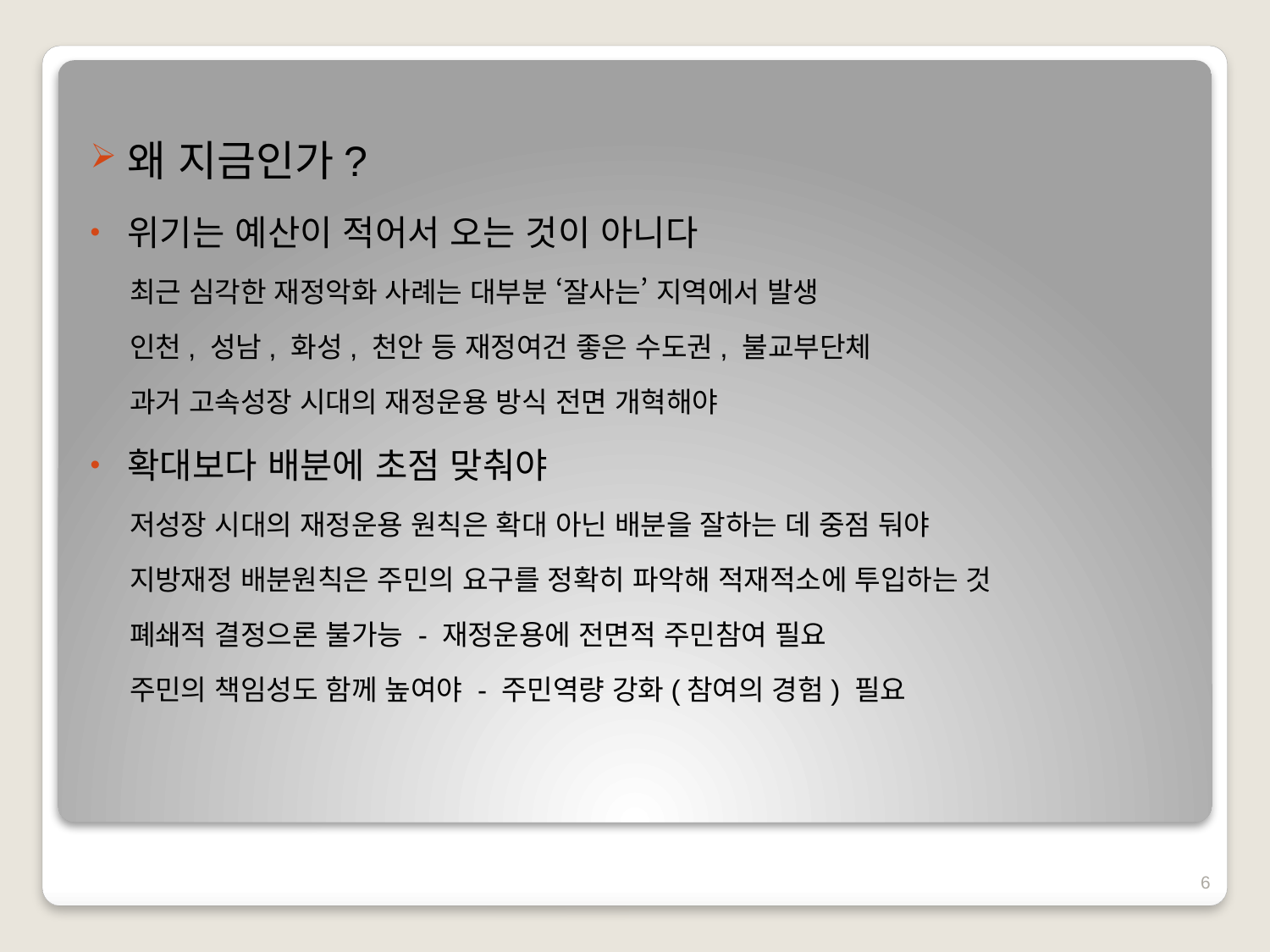

왜 지금인가?
위기는 예산이 적어서 오는 것이 아니다
최근 심각한 재정악화 사례는 대부분 ‘잘사는’ 지역에서 발생
인천, 성남, 화성, 천안 등 재정여건 좋은 수도권, 불교부단체
과거 고속성장 시대의 재정운용 방식 전면 개혁해야
확대보다 배분에 초점 맞춰야
저성장 시대의 재정운용 원칙은 확대 아닌 배분을 잘하는 데 중점 둬야
지방재정 배분원칙은 주민의 요구를 정확히 파악해 적재적소에 투입하는 것
폐쇄적 결정으론 불가능 - 재정운용에 전면적 주민참여 필요
주민의 책임성도 함께 높여야 - 주민역량 강화(참여의 경험) 필요
6